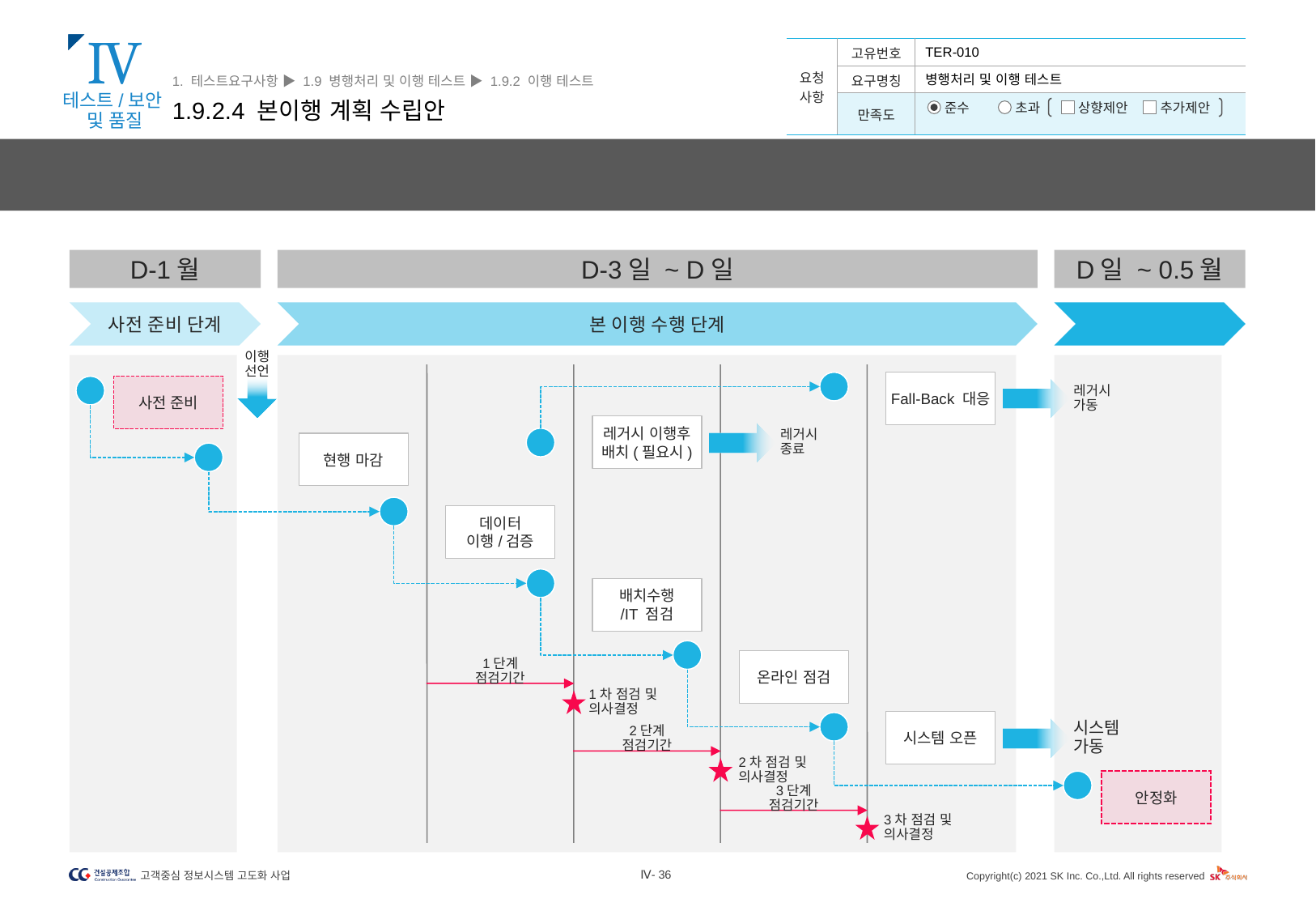

Ⅳ

테스트/보안
및 품질

1. 테스트요구사항 ▶ 1.9 병행처리 및 이행 테스트 ▶ 1.9.2 이행 테스트
1.9.2.4 본이행 계획 수립안
TER-010
병행처리 및 이행 테스트

이행 계획은 본 이행 및 사전 필수 수행 내용을 포함하여 3개의 단계와 이에 따른 세부단계로 구분하며 각 이행 단계의 주요 Milestone을 정의하여 이행에 따른 위험요소를 사전에 제거합니다.
D-1월
D-3일 ~ D일
D일 ~ 0.5월
사전 준비 단계
본 이행 수행 단계
안정화 단계

이행 선언

4
Fall-Back 대응
1
사전 준비

레거시 가동
레거시 이행후
배치(필요시)

레거시 종료
3
현행 마감
2
3
데이터
이행/검증
4
배치수행
/IT 점검
5
온라인 점검
1단계 점검기간

1차 점검 및
의사결정

시스템 오픈
6

시스템 가동
2단계 점검기간

2차 점검 및
의사결정

7
안정화
3단계 점검기간

3차 점검 및
의사결정